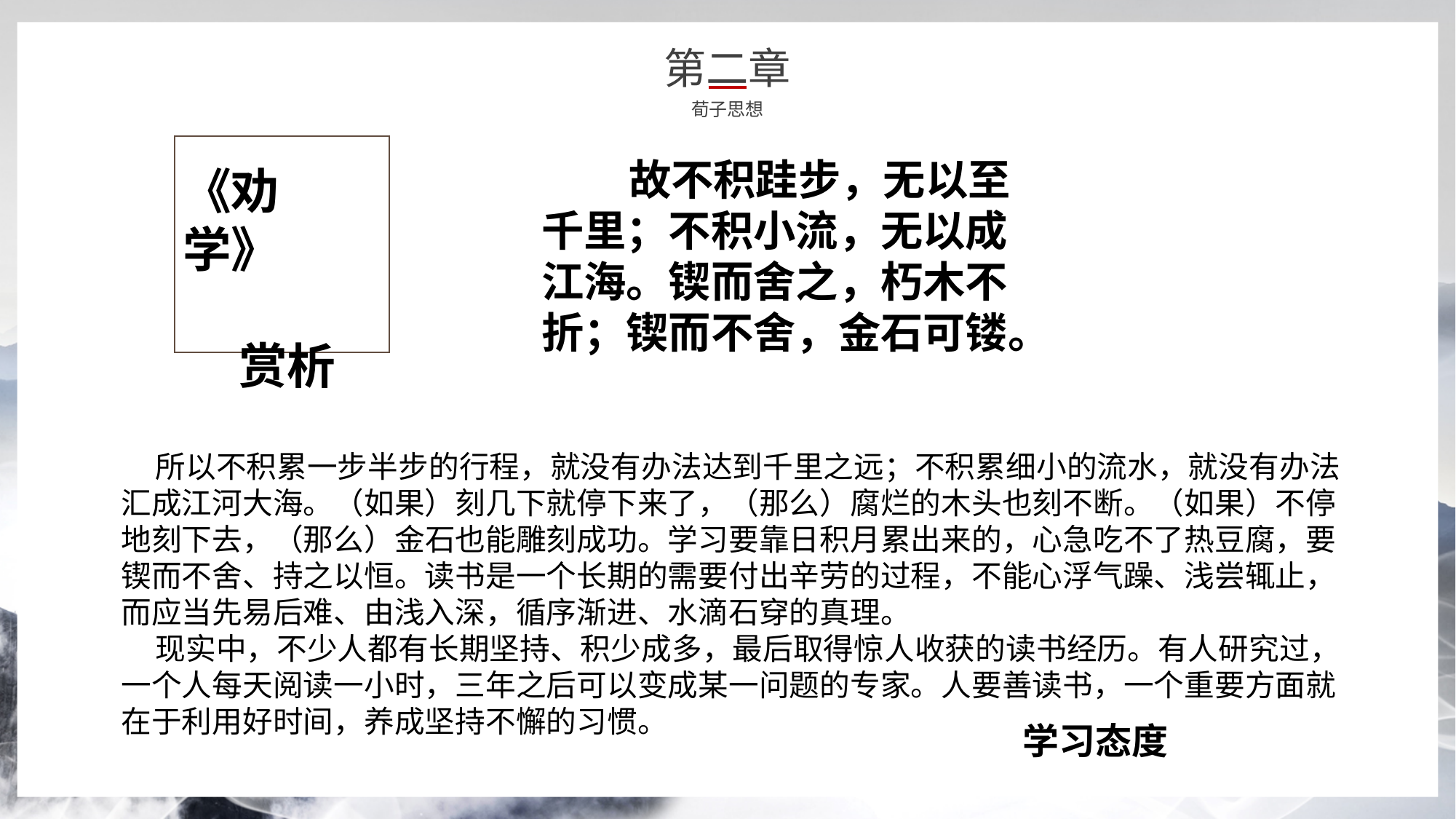

第二章
荀子思想

        故不积跬步，无以至千里；不积小流，无以成江海。锲而舍之，朽木不折；锲而不舍，金石可镂。
《劝学》

    赏析
    所以不积累一步半步的行程，就没有办法达到千里之远；不积累细小的流水，就没有办法汇成江河大海。（如果）刻几下就停下来了，（那么）腐烂的木头也刻不断。（如果）不停地刻下去，（那么）金石也能雕刻成功。学习要靠日积月累出来的，心急吃不了热豆腐，要锲而不舍、持之以恒。读书是一个长期的需要付出辛劳的过程，不能心浮气躁、浅尝辄止，而应当先易后难、由浅入深，循序渐进、水滴石穿的真理。
    现实中，不少人都有长期坚持、积少成多，最后取得惊人收获的读书经历。有人研究过，一个人每天阅读一小时，三年之后可以变成某一问题的专家。人要善读书，一个重要方面就在于利用好时间，养成坚持不懈的习惯。
学习态度